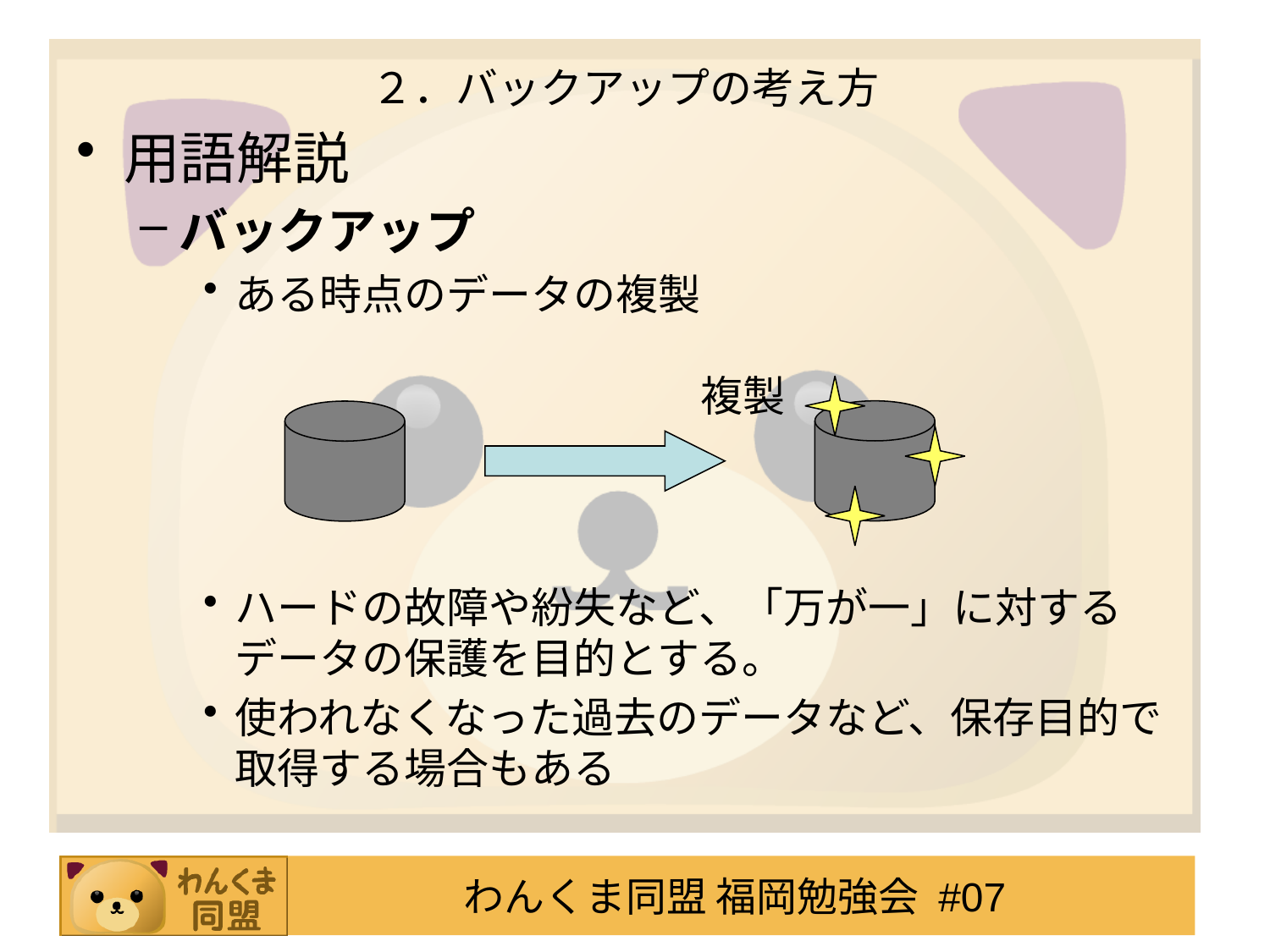

# ２．バックアップの考え方
用語解説
バックアップ
ある時点のデータの複製
　　　　　　　　　　　複製
ハードの故障や紛失など、「万が一」に対する
データの保護を目的とする。
使われなくなった過去のデータなど、保存目的で
取得する場合もある